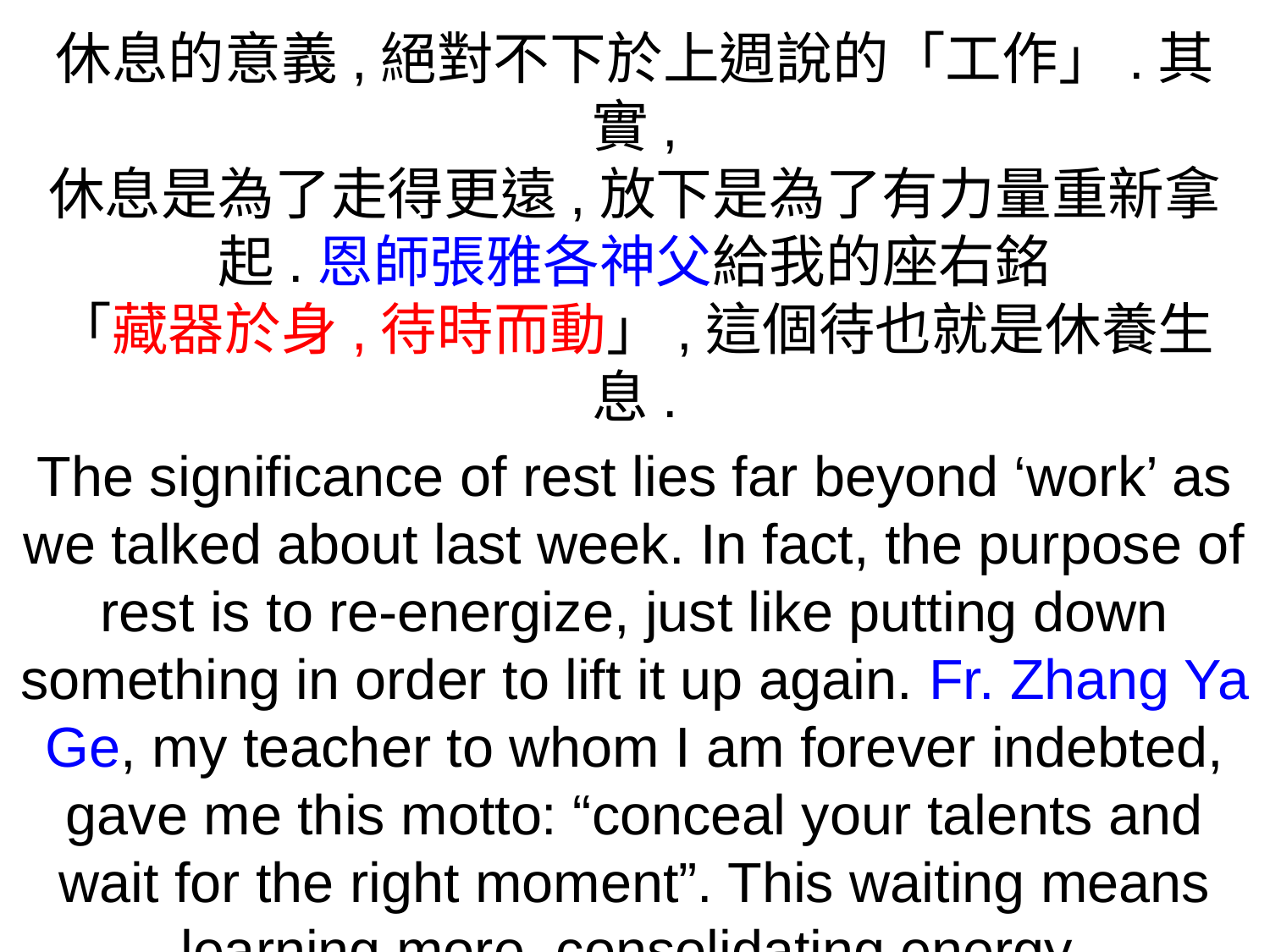

休息的意義,絕對不下於上週說的「工作」.其實,
休息是為了走得更遠,放下是為了有力量重新拿起.恩師張雅各神父給我的座右銘
「藏器於身,待時而動」,這個待也就是休養生息.
The significance of rest lies far beyond ‘work’ as we talked about last week. In fact, the purpose of rest is to re-energize, just like putting down something in order to lift it up again. Fr. Zhang Ya Ge, my teacher to whom I am forever indebted, gave me this motto: “conceal your talents and wait for the right moment”. This waiting means learning more, consolidating energy
for the best timing.